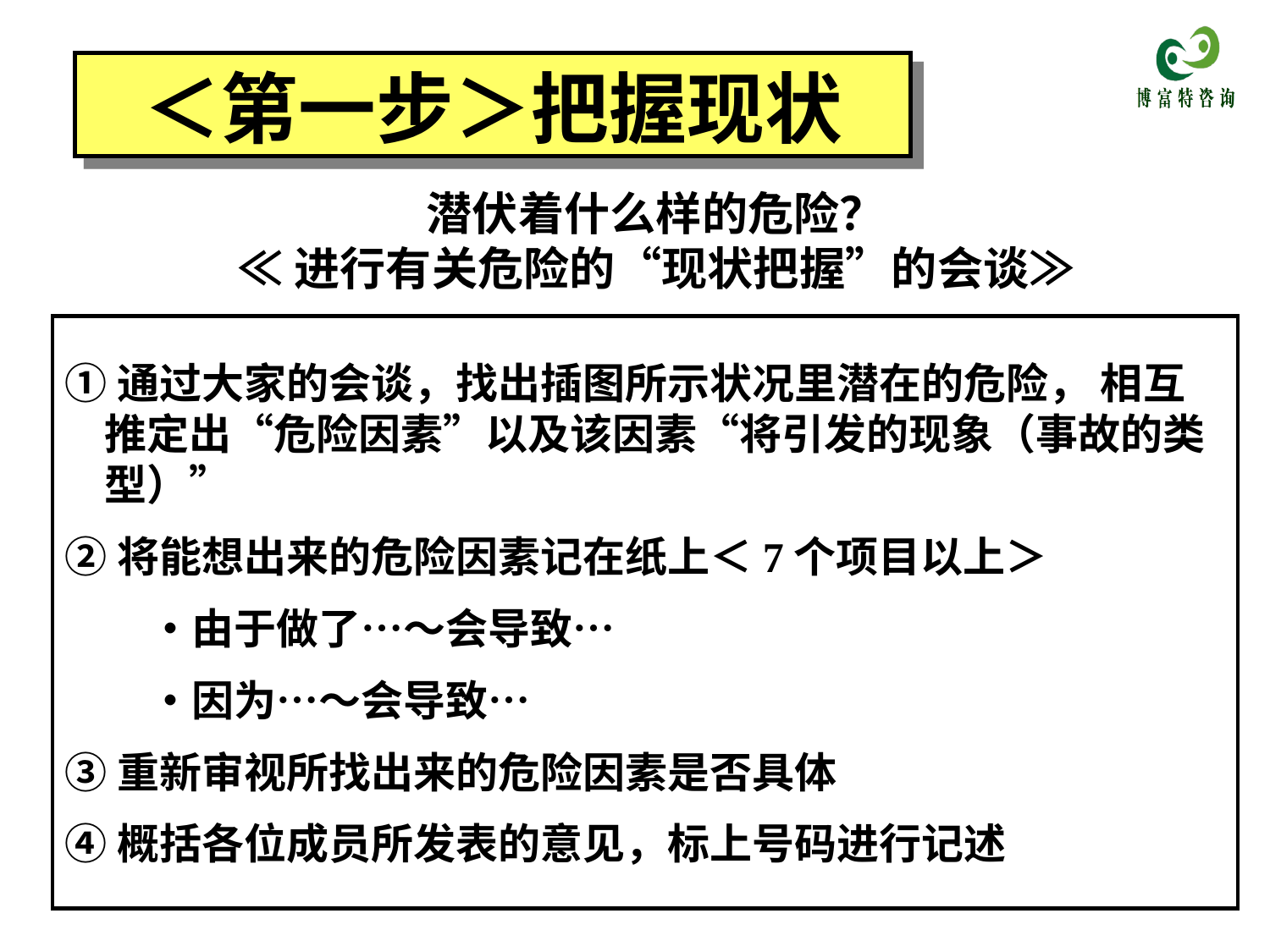

＜第一步＞把握现状
潜伏着什么样的危险？
≪进行有关危险的“现状把握”的会谈≫
①通过大家的会谈，找出插图所示状况里潜在的危险， 相互推定出“危险因素”以及该因素“将引发的现象（事故的类型）”
②将能想出来的危险因素记在纸上＜7个项目以上＞
　　・由于做了…～会导致…
　　・因为…～会导致…
③重新审视所找出来的危险因素是否具体
④概括各位成员所发表的意见，标上号码进行记述